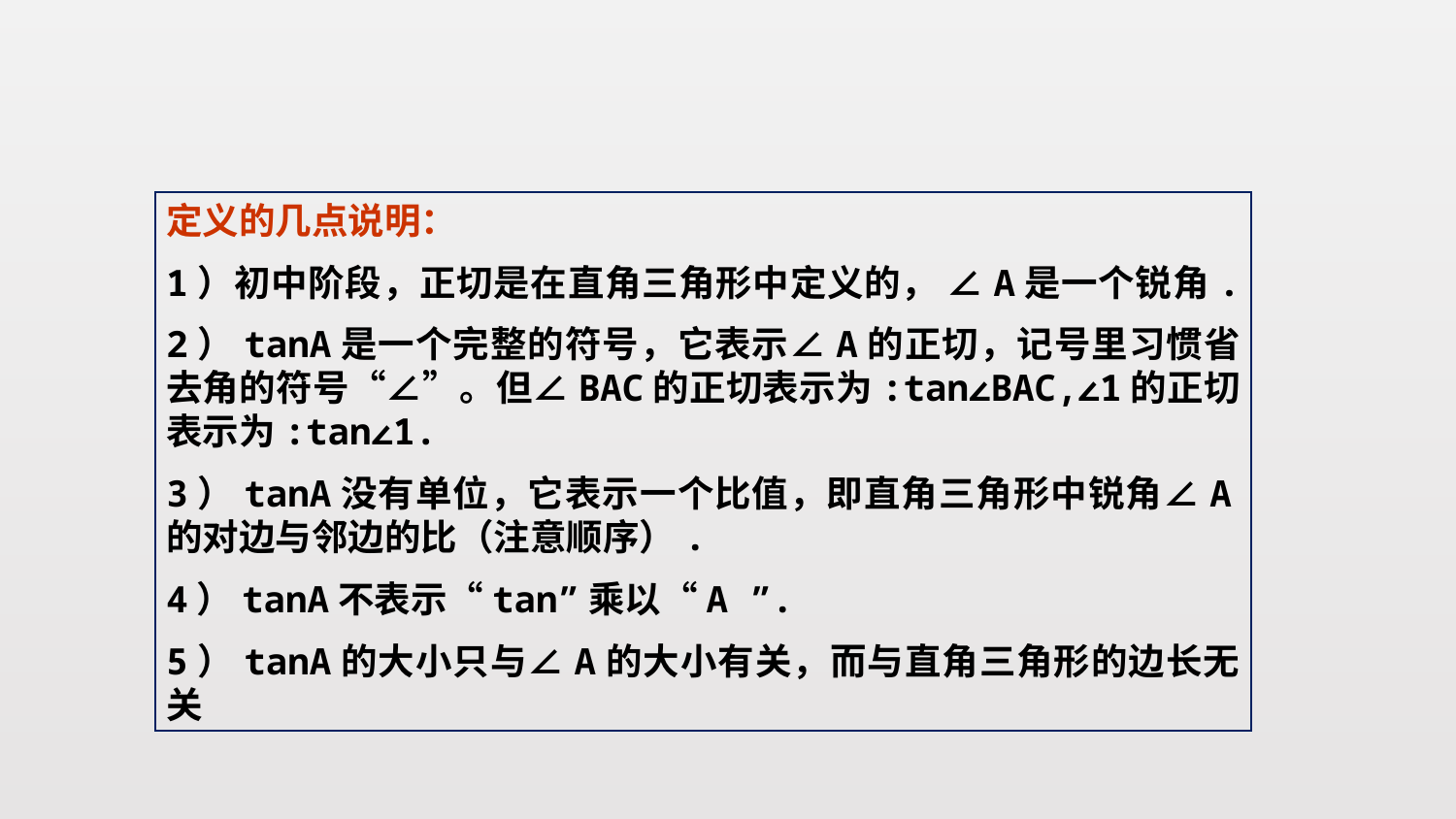

定义的几点说明：
1）初中阶段，正切是在直角三角形中定义的， ∠A是一个锐角.
2）tanA是一个完整的符号，它表示∠A的正切，记号里习惯省去角的符号“∠”。但∠BAC的正切表示为:tan∠BAC,∠1的正切表示为:tan∠1.
3）tanA没有单位，它表示一个比值，即直角三角形中锐角∠A的对边与邻边的比（注意顺序）.
4）tanA不表示“tan”乘以“A ”.
5）tanA的大小只与∠A的大小有关，而与直角三角形的边长无关